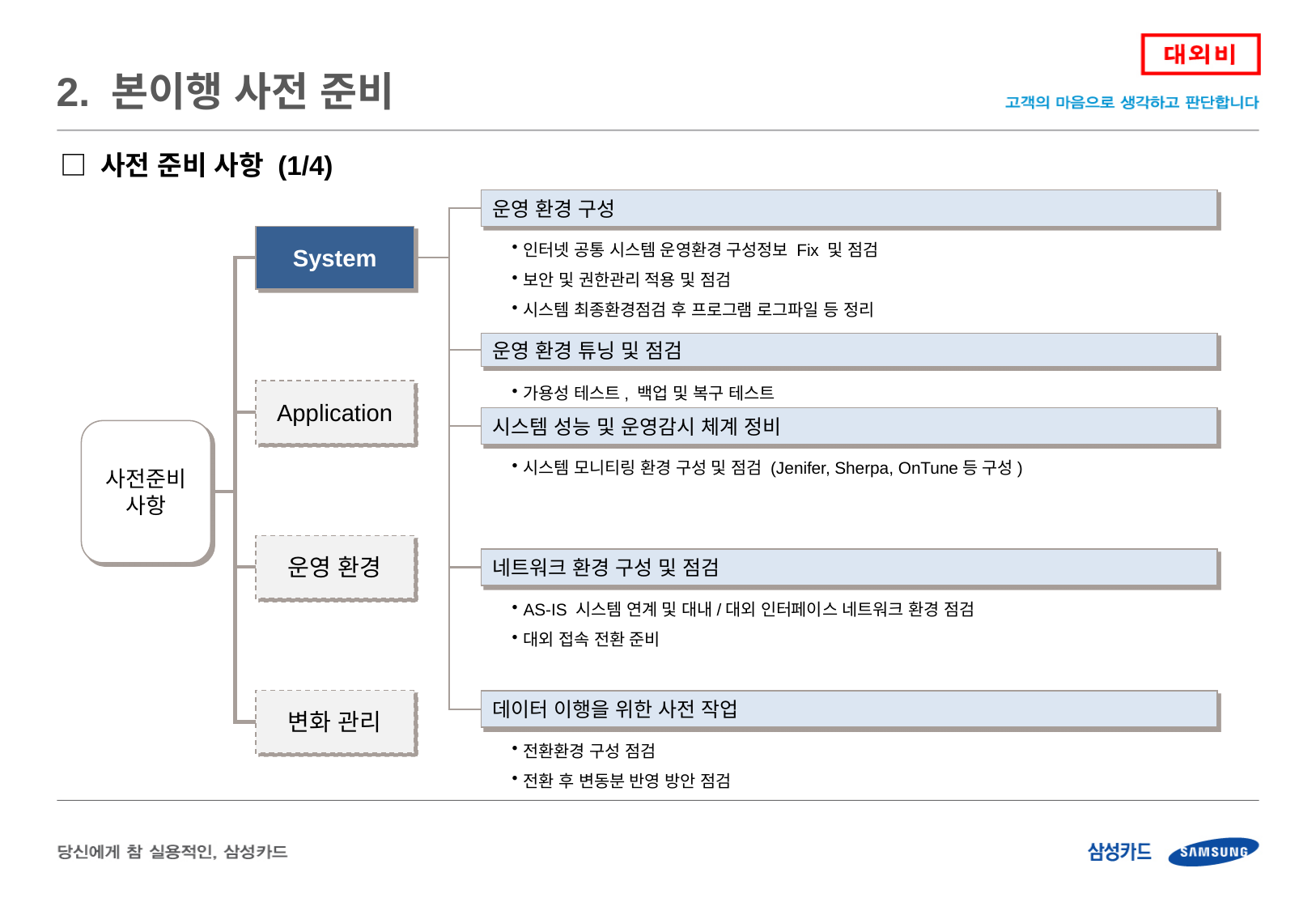

2. 본이행 사전 준비
□ 사전 준비 사항 (1/4)
운영 환경 구성
인터넷 공통 시스템 운영환경 구성정보 Fix 및 점검
보안 및 권한관리 적용 및 점검
시스템 최종환경점검 후 프로그램 로그파일 등 정리
System
운영 환경 튜닝 및 점검
가용성 테스트, 백업 및 복구 테스트
Application
시스템 성능 및 운영감시 체계 정비
사전준비사항
시스템 모니티링 환경 구성 및 점검 (Jenifer, Sherpa, OnTune등 구성)
운영 환경
네트워크 환경 구성 및 점검
AS-IS 시스템 연계 및 대내/대외 인터페이스 네트워크 환경 점검
대외 접속 전환 준비
변화 관리
데이터 이행을 위한 사전 작업
전환환경 구성 점검
전환 후 변동분 반영 방안 점검